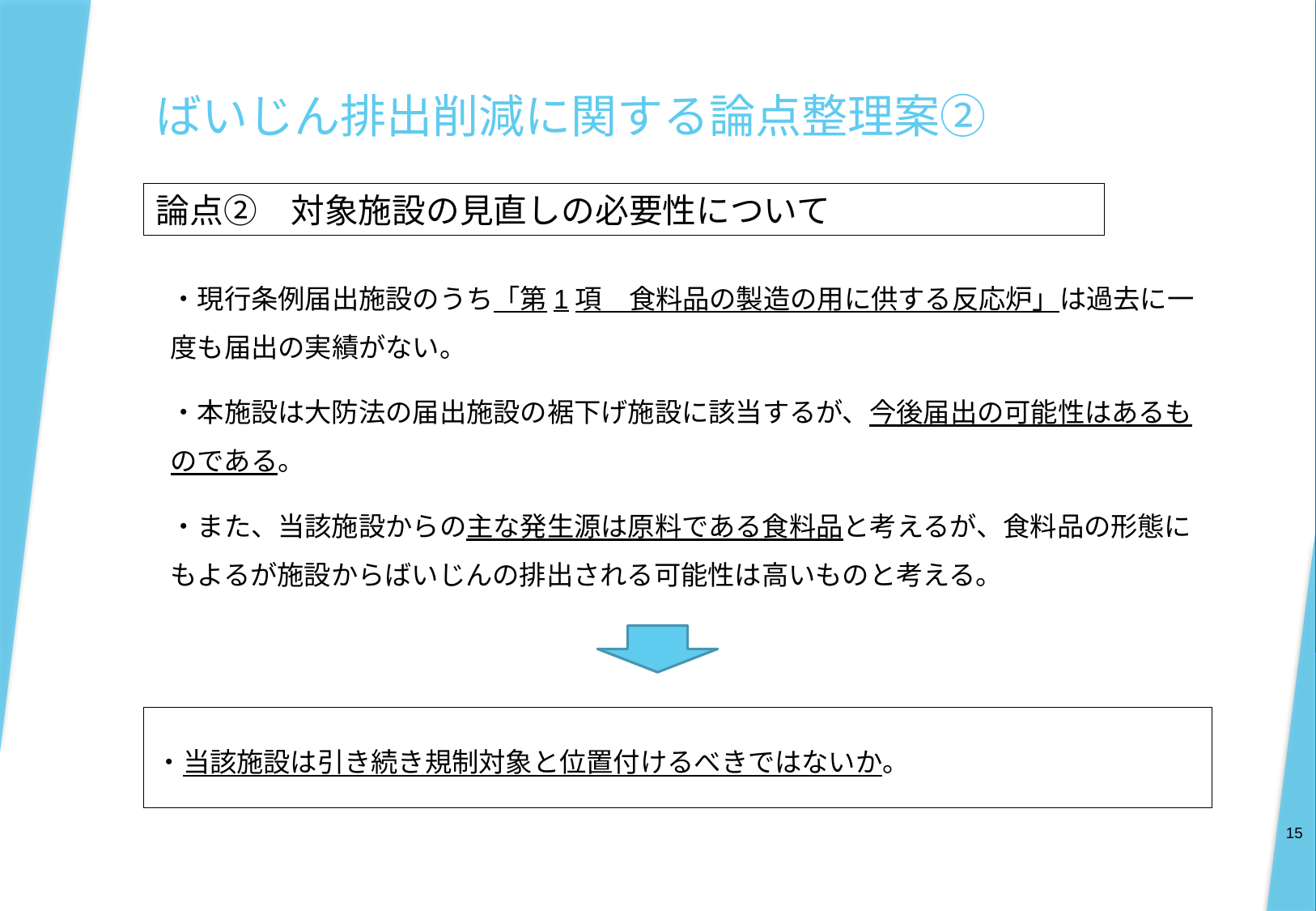

# ばいじん排出削減に関する論点整理案②
論点②　対象施設の見直しの必要性について
・現行条例届出施設のうち「第1項　食料品の製造の用に供する反応炉」は過去に一度も届出の実績がない。
・本施設は大防法の届出施設の裾下げ施設に該当するが、今後届出の可能性はあるものである。
・また、当該施設からの主な発生源は原料である食料品と考えるが、食料品の形態にもよるが施設からばいじんの排出される可能性は高いものと考える。

・当該施設は引き続き規制対象と位置付けるべきではないか。
15